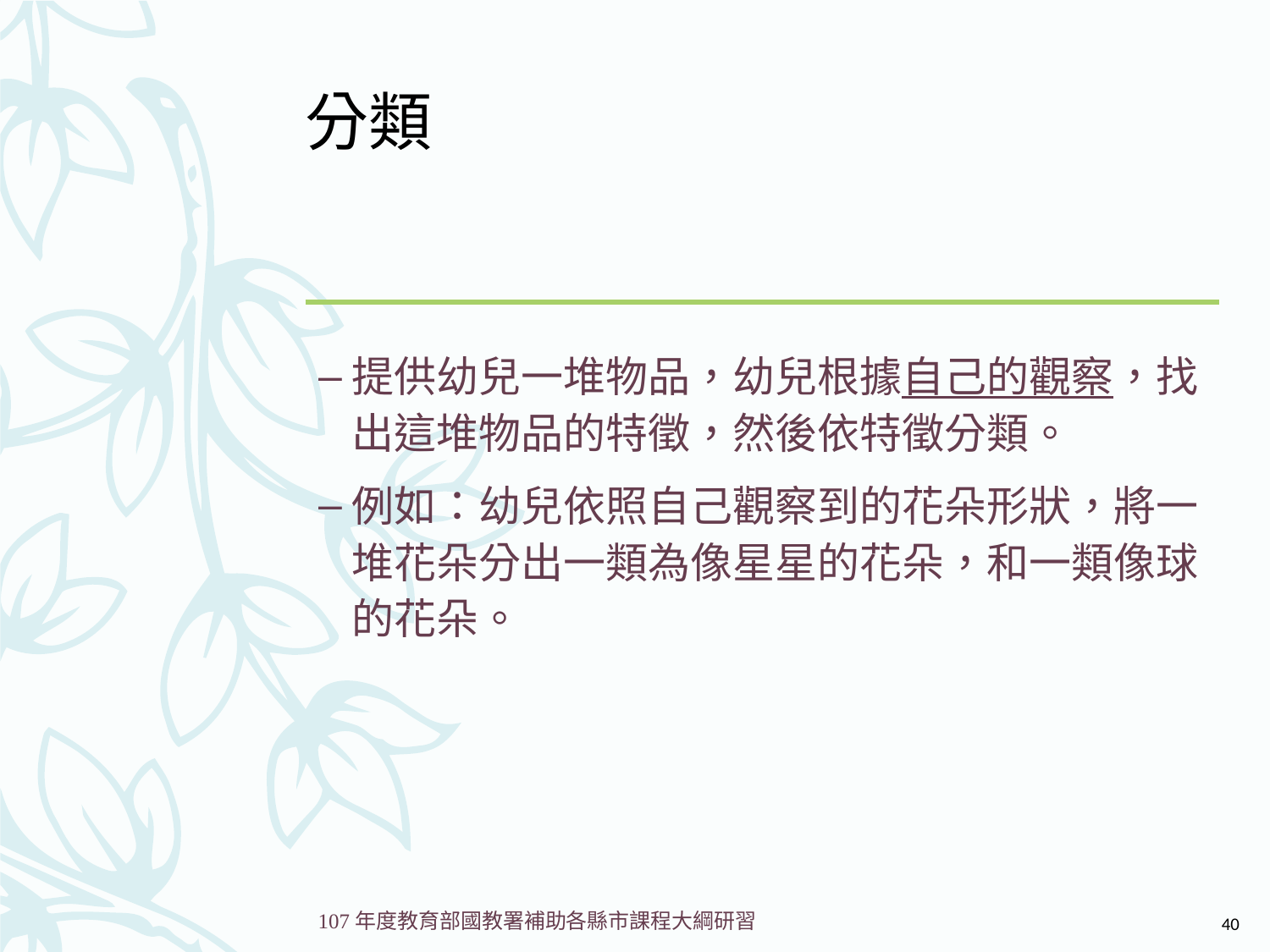

# 分類
提供幼兒一堆物品，幼兒根據自己的觀察，找出這堆物品的特徵，然後依特徵分類。
例如：幼兒依照自己觀察到的花朵形狀，將一堆花朵分出一類為像星星的花朵，和一類像球的花朵。
40
107年度教育部國教署補助各縣市課程大綱研習